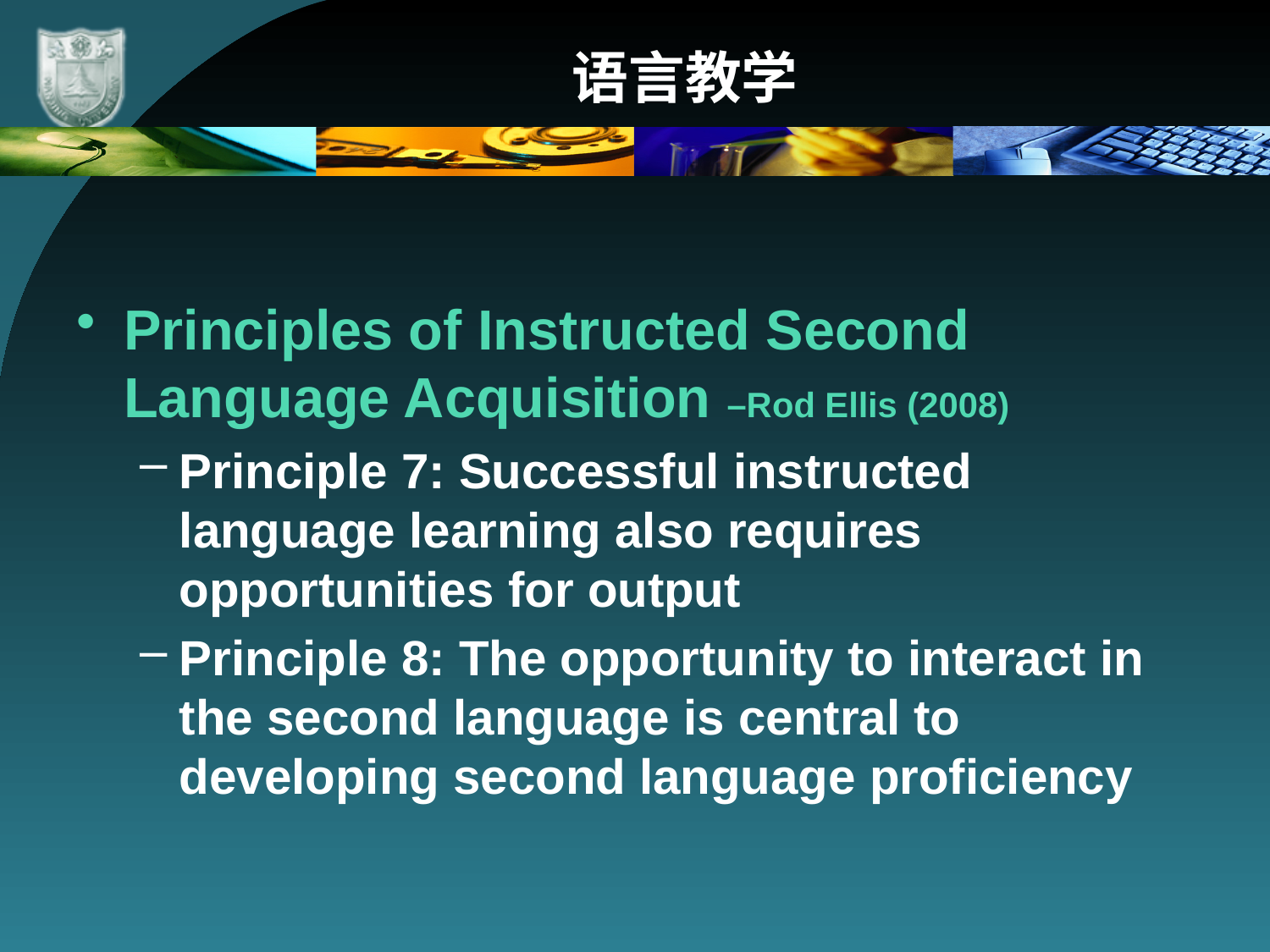

# 语言教学
Principles of Instructed Second Language Acquisition –Rod Ellis (2008)
Principle 7: Successful instructed language learning also requires opportunities for output
Principle 8: The opportunity to interact in the second language is central to developing second language proficiency